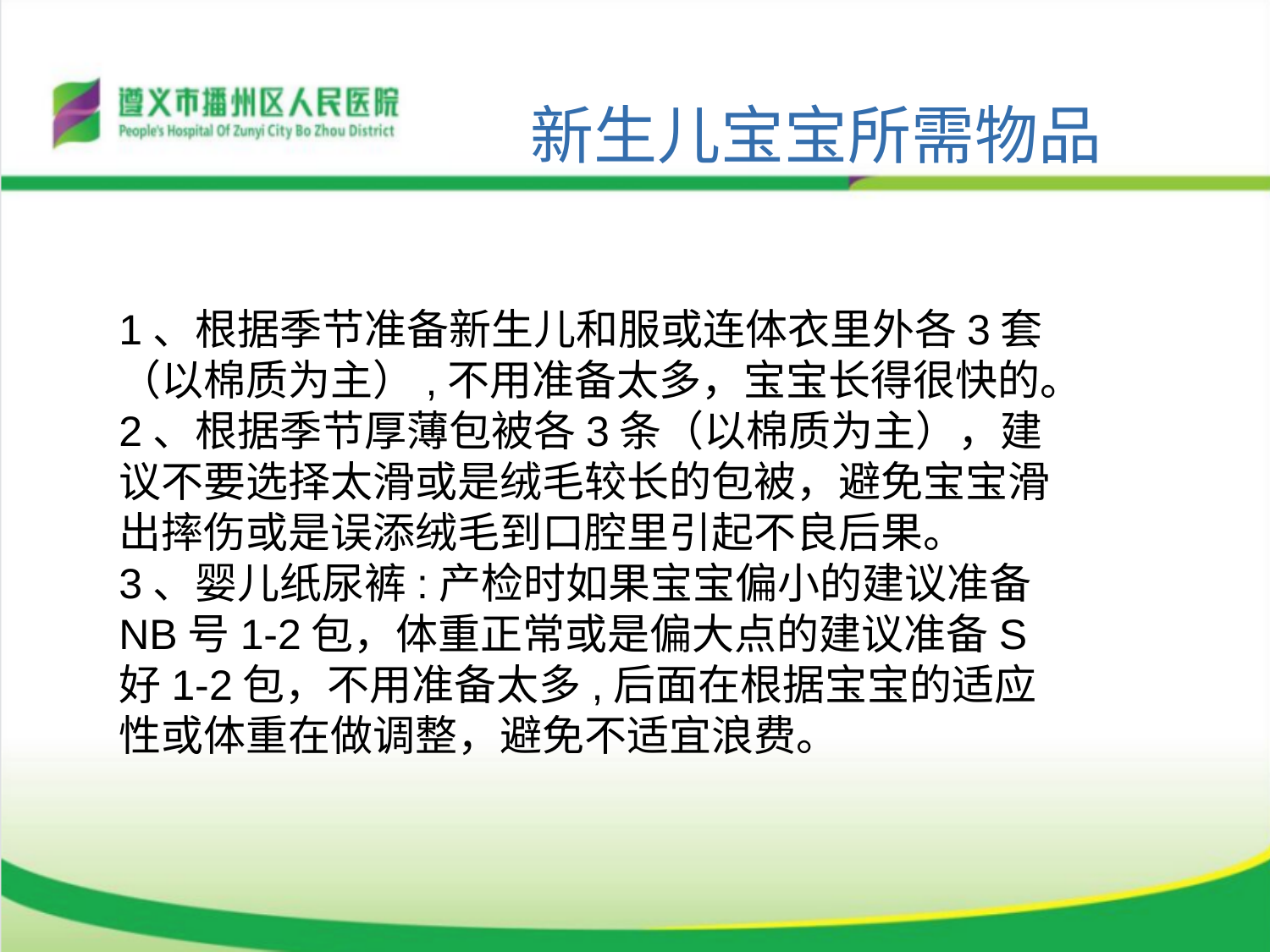

新生儿宝宝所需物品
1、根据季节准备新生儿和服或连体衣里外各3套（以棉质为主）,不用准备太多，宝宝长得很快的。
2、根据季节厚薄包被各3条（以棉质为主），建议不要选择太滑或是绒毛较长的包被，避免宝宝滑出摔伤或是误添绒毛到口腔里引起不良后果。
3、婴儿纸尿裤:产检时如果宝宝偏小的建议准备NB号1-2包，体重正常或是偏大点的建议准备S好1-2包，不用准备太多,后面在根据宝宝的适应性或体重在做调整，避免不适宜浪费。